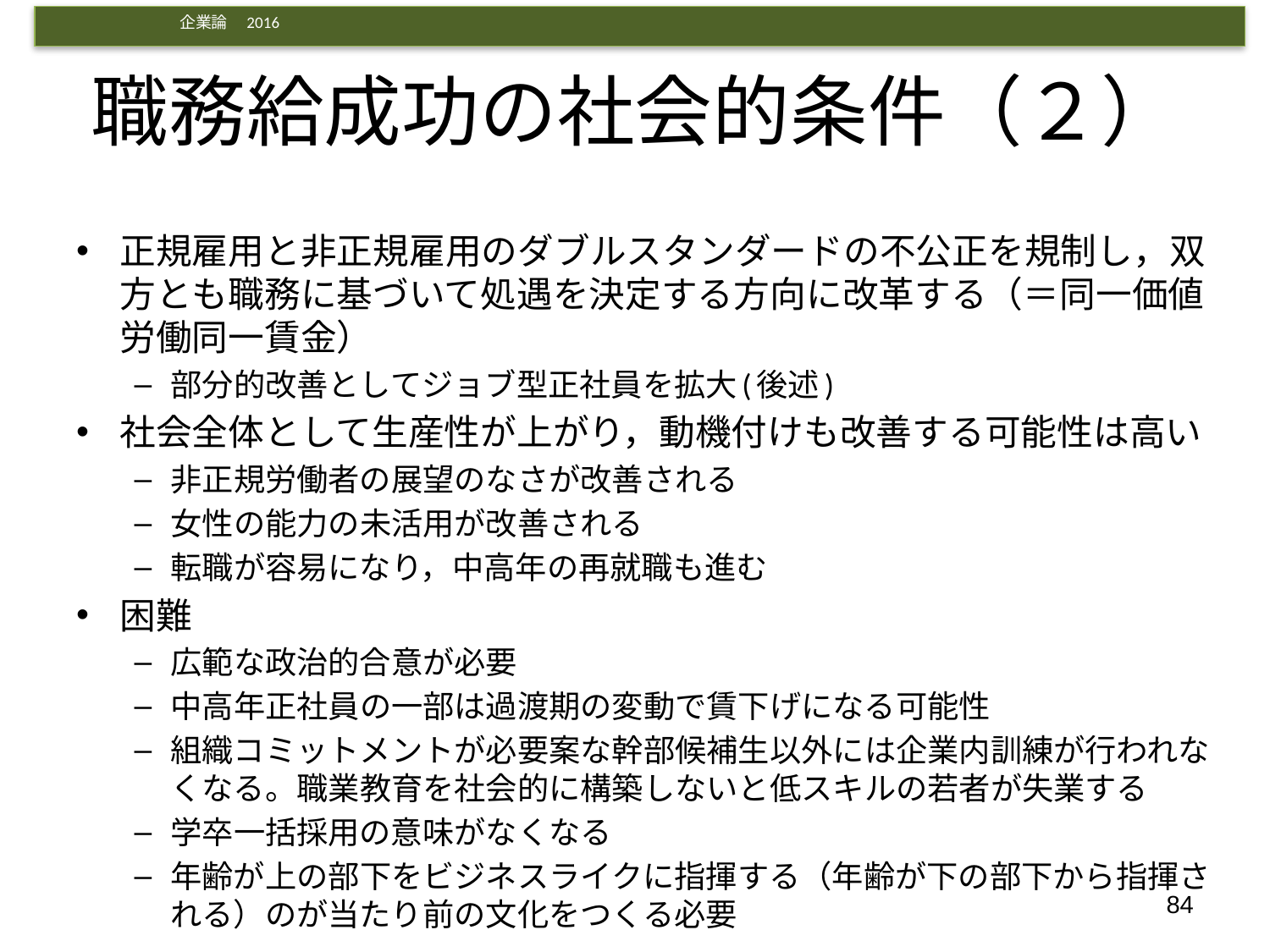

# 職務給成功の社会的条件（２）
正規雇用と非正規雇用のダブルスタンダードの不公正を規制し，双方とも職務に基づいて処遇を決定する方向に改革する（＝同一価値労働同一賃金）
部分的改善としてジョブ型正社員を拡大(後述)
社会全体として生産性が上がり，動機付けも改善する可能性は高い
非正規労働者の展望のなさが改善される
女性の能力の未活用が改善される
転職が容易になり，中高年の再就職も進む
困難
広範な政治的合意が必要
中高年正社員の一部は過渡期の変動で賃下げになる可能性
組織コミットメントが必要案な幹部候補生以外には企業内訓練が行われなくなる。職業教育を社会的に構築しないと低スキルの若者が失業する
学卒一括採用の意味がなくなる
年齢が上の部下をビジネスライクに指揮する（年齢が下の部下から指揮される）のが当たり前の文化をつくる必要
84